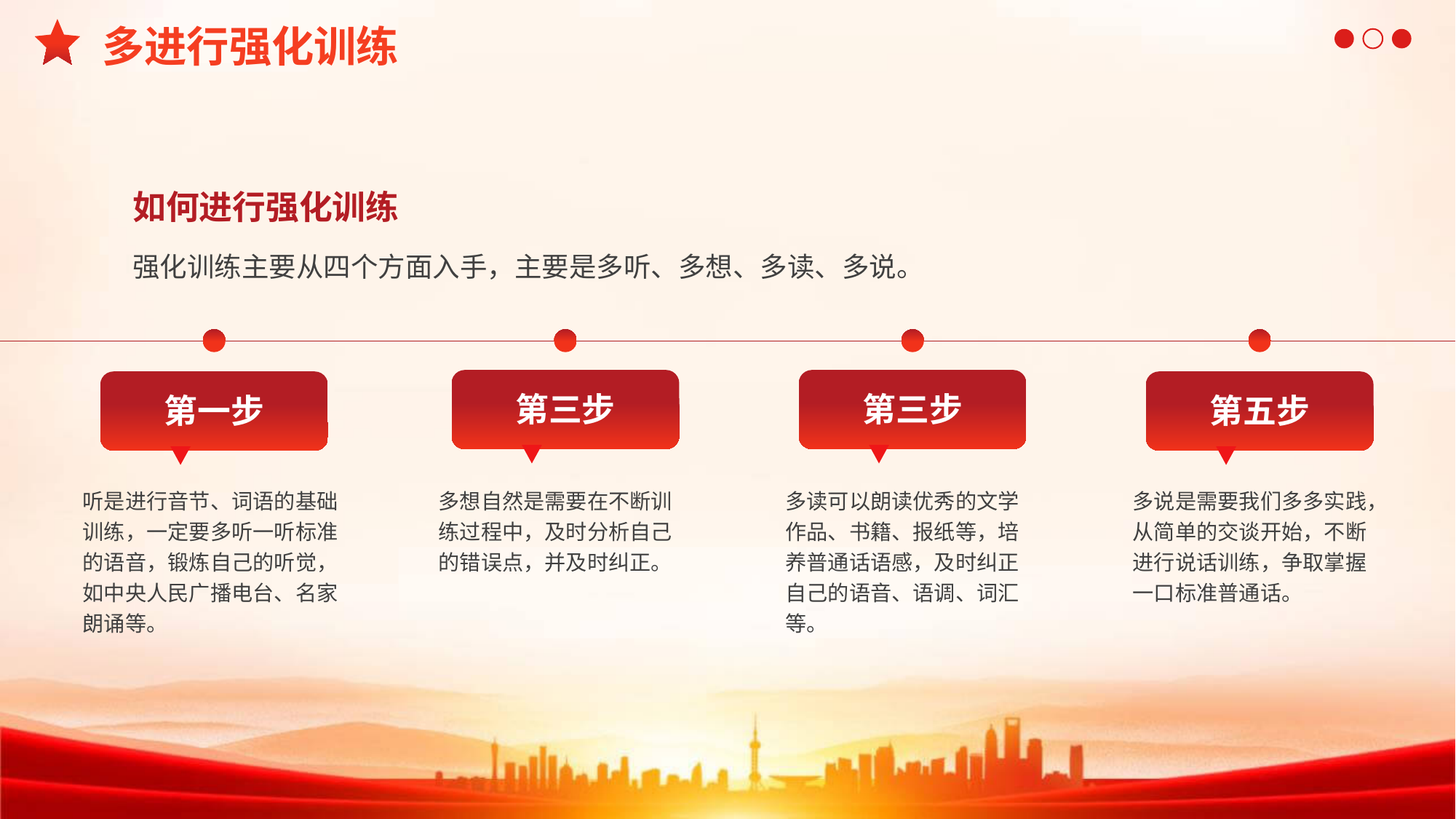

多进行强化训练

如何进行强化训练
强化训练主要从四个方面入手，主要是多听、多想、多读、多说。

第一步
听是进行音节、词语的基础训练，一定要多听一听标准的语音，锻炼自己的听觉，如中央人民广播电台、名家朗诵等。

第三步
多想自然是需要在不断训练过程中，及时分析自己的错误点，并及时纠正。

第三步
多读可以朗读优秀的文学作品、书籍、报纸等，培养普通话语感，及时纠正自己的语音、语调、词汇等。

第五步
多说是需要我们多多实践，从简单的交谈开始，不断进行说话训练，争取掌握一口标准普通话。